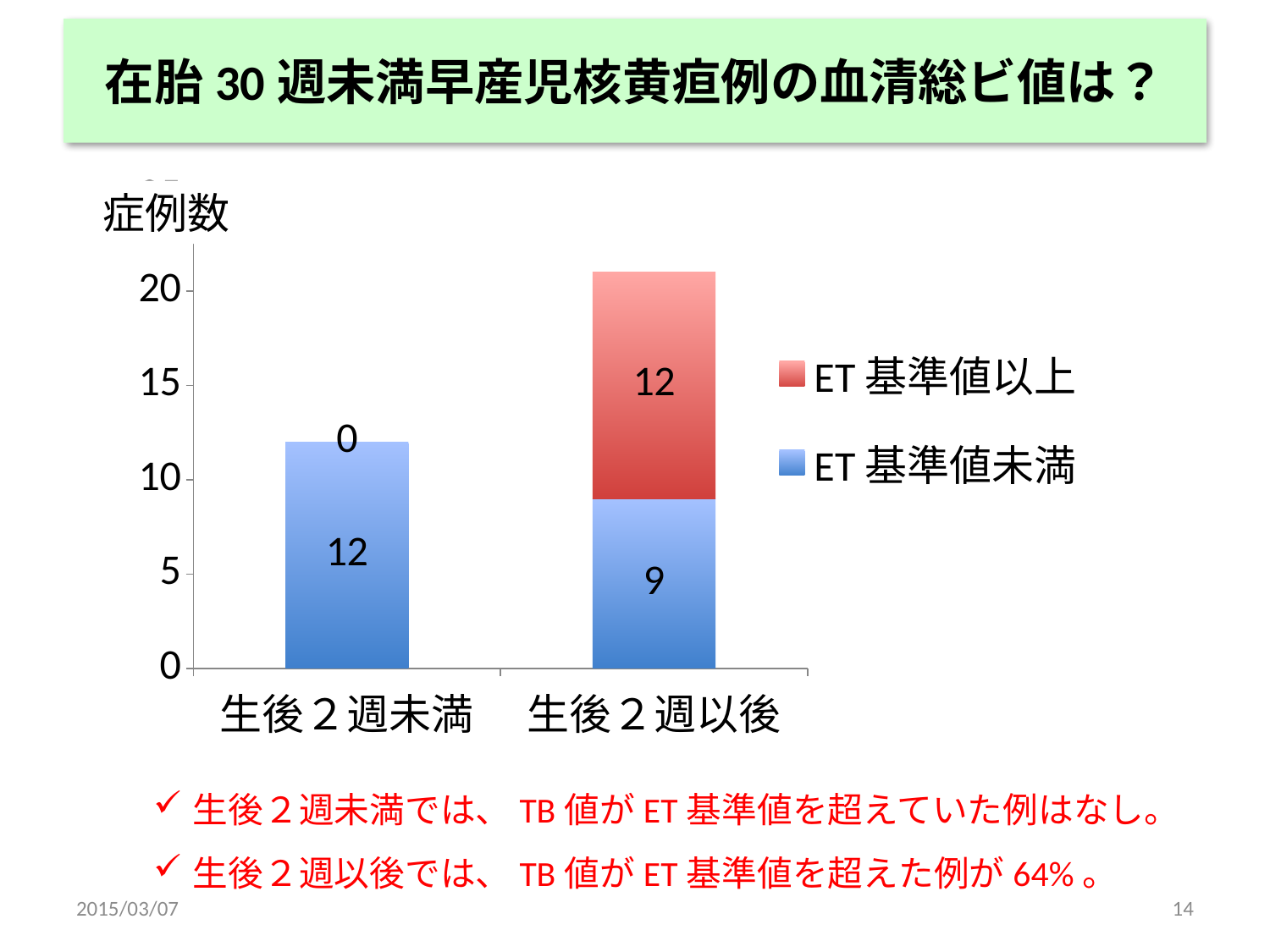

# 在胎30週未満早産児核黄疸例の血清総ビ値は？

### Chart

| Category | ET基準値未満 | ET基準値以上 |
|---|---|---|
| 生後２週未満 | 12.0 | 0.0 |
| 生後２週以後 | 9.0 | 12.0 |
症例数
生後２週未満では、TB値がET基準値を超えていた例はなし。
生後２週以後では、TB値がET基準値を超えた例が64%。
2015/03/07
14